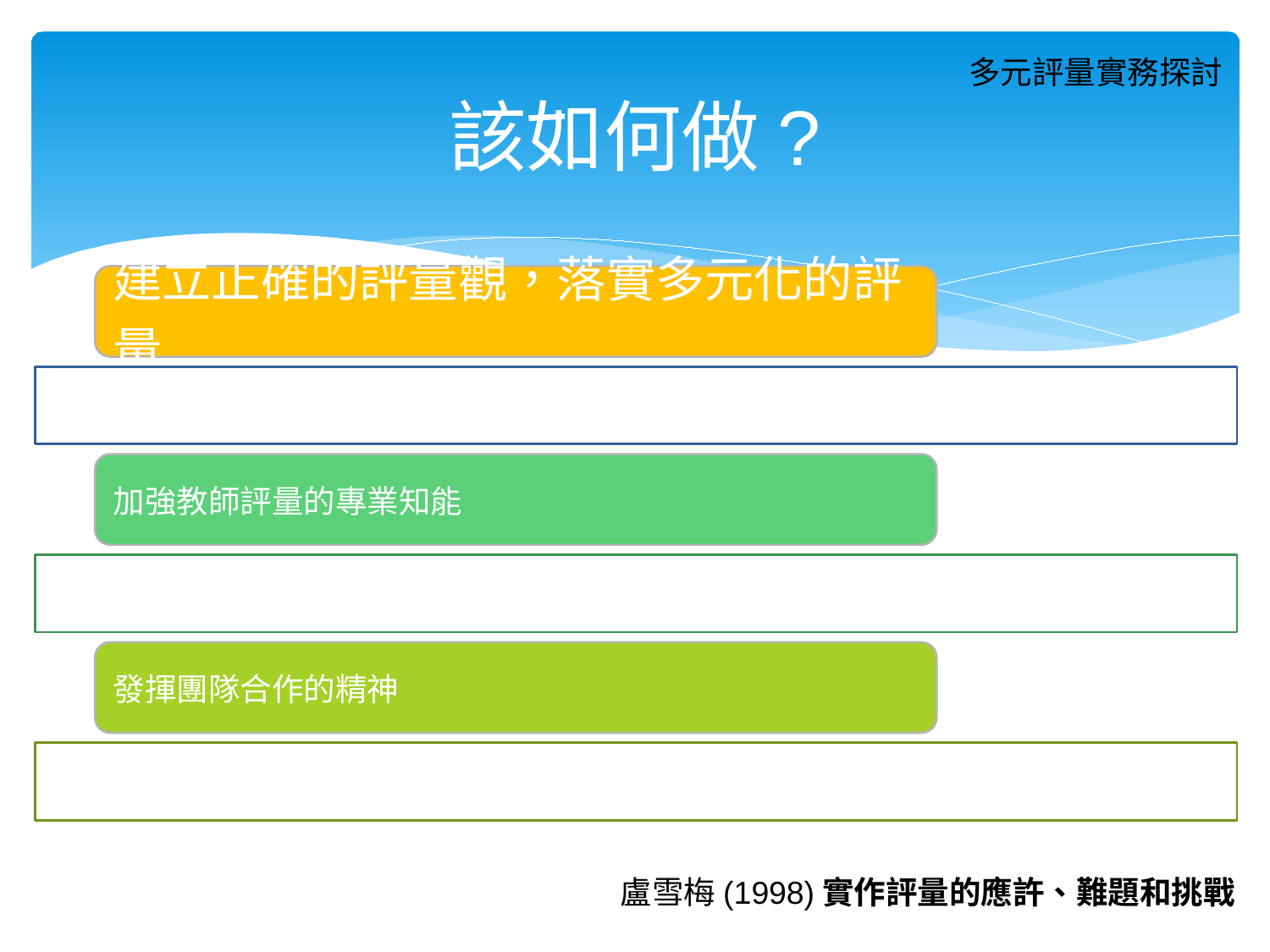

多元評量實務探討
# 該如何做?
建立正確的評量觀，落實多元化的評量
加強教師評量的專業知能
發揮團隊合作的精神
盧雪梅(1998)實作評量的應許、難題和挑戰